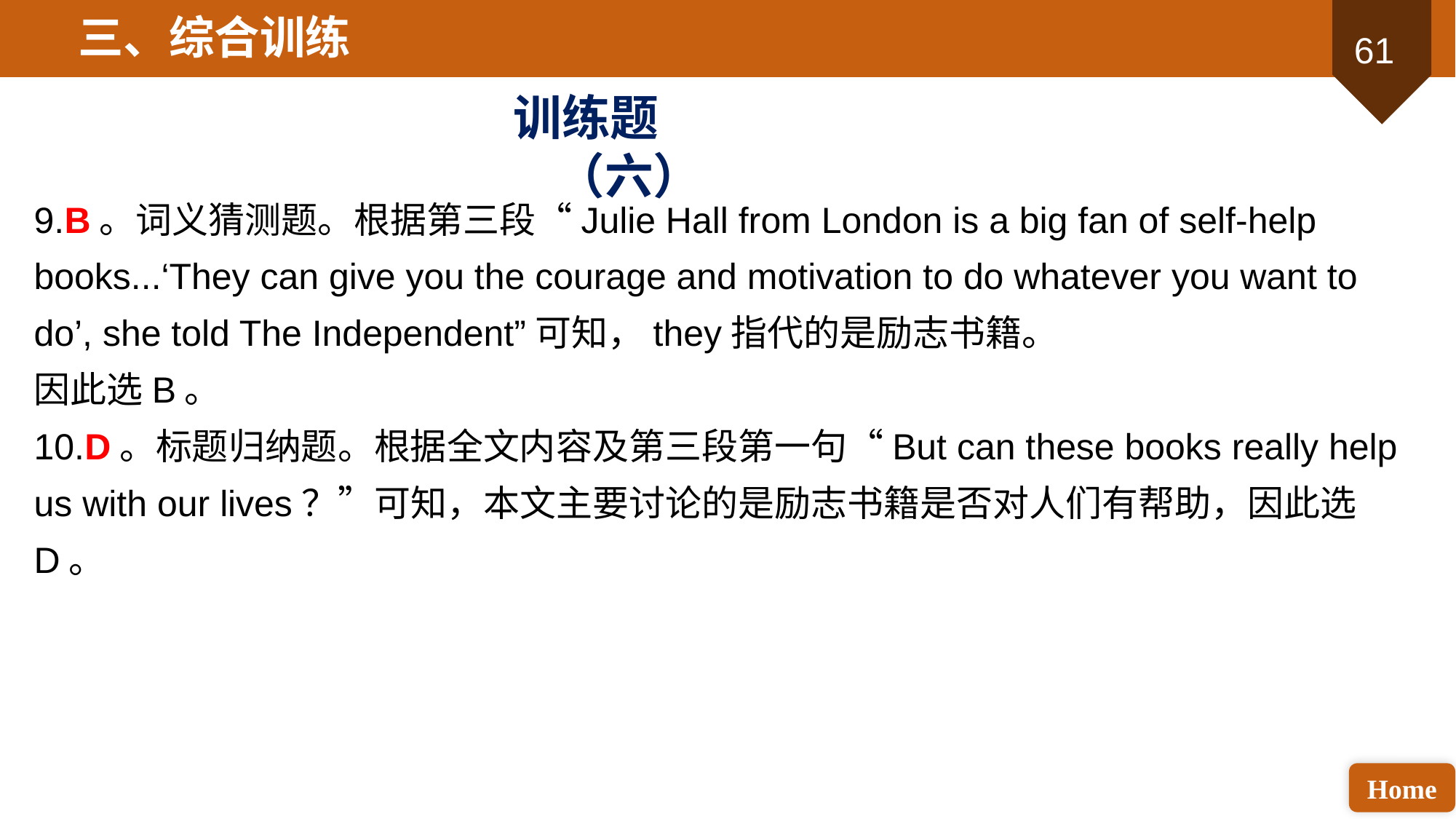

三、综合训练
训练题（六）
9.B。词义猜测题。根据第三段“Julie Hall from London is a big fan of self-help books...‘They can give you the courage and motivation to do whatever you want to do’, she told The Independent”可知，they指代的是励志书籍。
因此选B。
10.D。标题归纳题。根据全文内容及第三段第一句“But can these books really help us with our lives？”可知，本文主要讨论的是励志书籍是否对人们有帮助，因此选D。